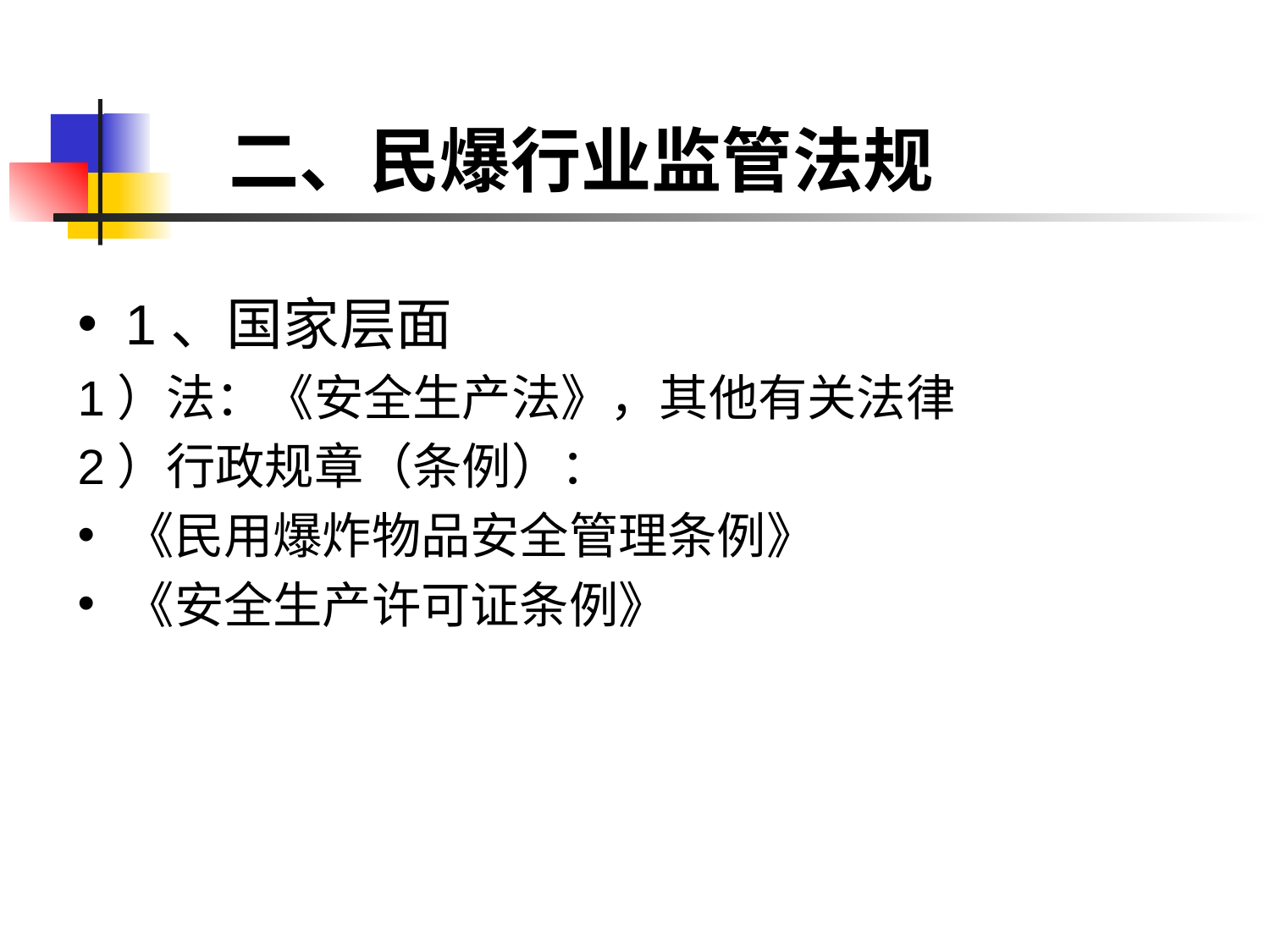

# 二、民爆行业监管法规

1、国家层面
1）法：《安全生产法》，其他有关法律
2）行政规章（条例）：
《民用爆炸物品安全管理条例》
《安全生产许可证条例》